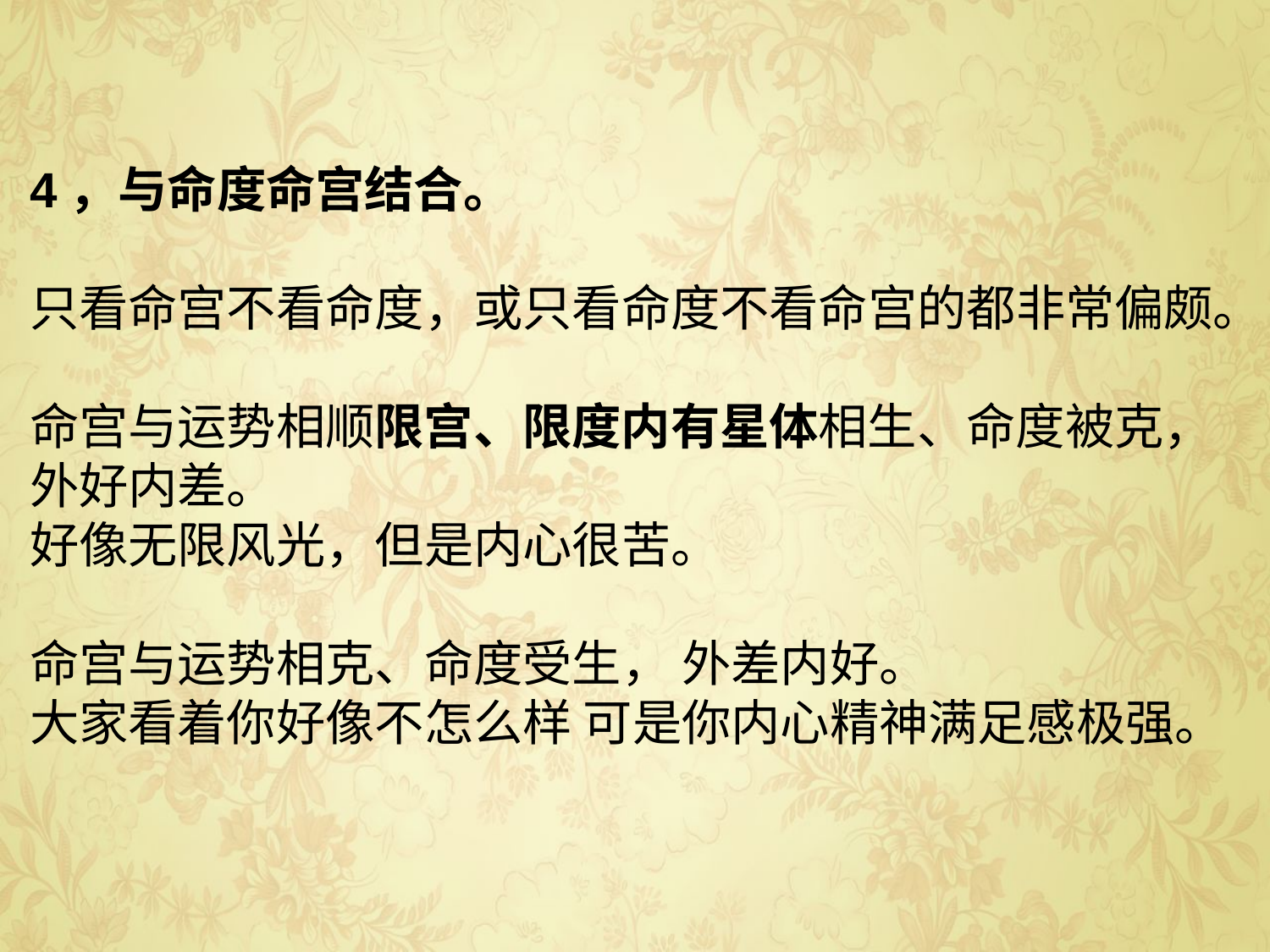

4，与命度命宫结合。

只看命宫不看命度，或只看命度不看命宫的都非常偏颇。

命宫与运势相顺限宫、限度内有星体相生、命度被克，外好内差。
好像无限风光，但是内心很苦。

命宫与运势相克、命度受生， 外差内好。
大家看着你好像不怎么样 可是你内心精神满足感极强。